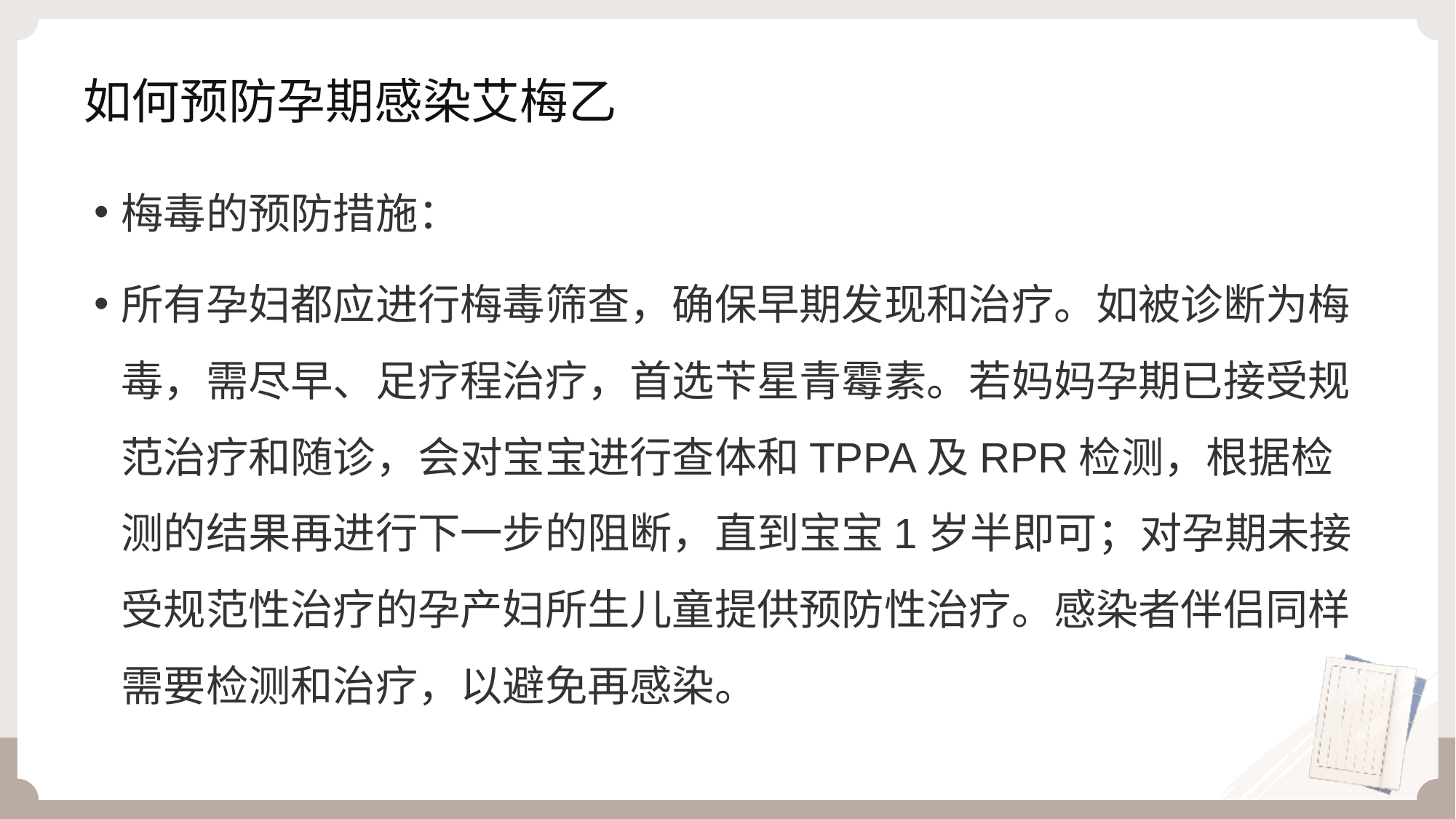

# 如何预防孕期感染艾梅乙
梅毒的预防措施：
所有孕妇都应进行梅毒筛查，确保早期发现和治疗。如被诊断为梅毒，需尽早、足疗程治疗，首选苄星青霉素。若妈妈孕期已接受规范治疗和随诊，会对宝宝进行查体和TPPA及RPR检测，根据检测的结果再进行下一步的阻断，直到宝宝1岁半即可；对孕期未接受规范性治疗的孕产妇所生儿童提供预防性治疗。感染者伴侣同样需要检测和治疗，以避免再感染。